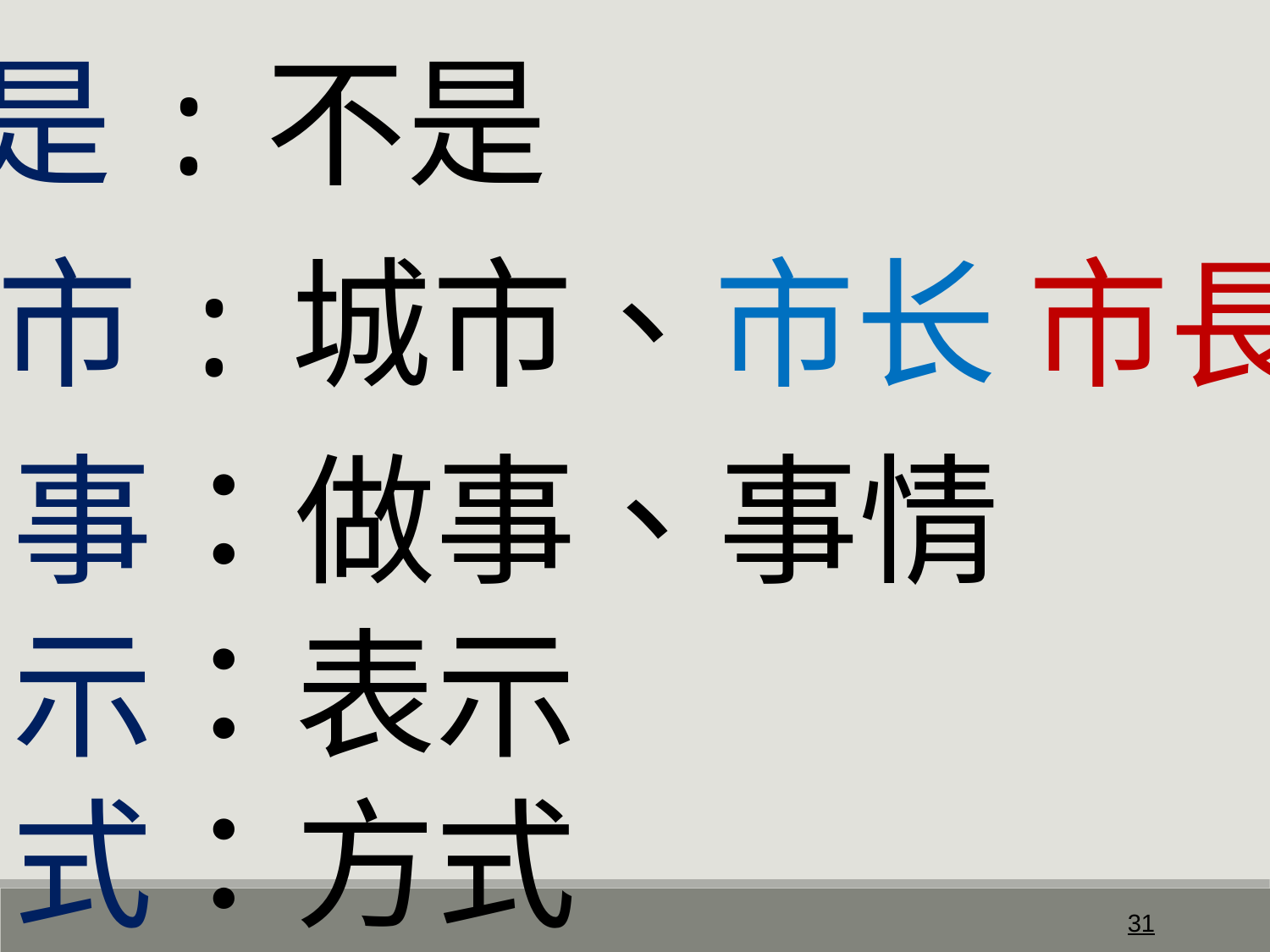

是:不是
市:城市、市长 市長
事：做事、事情
示：表示
式：方式
31